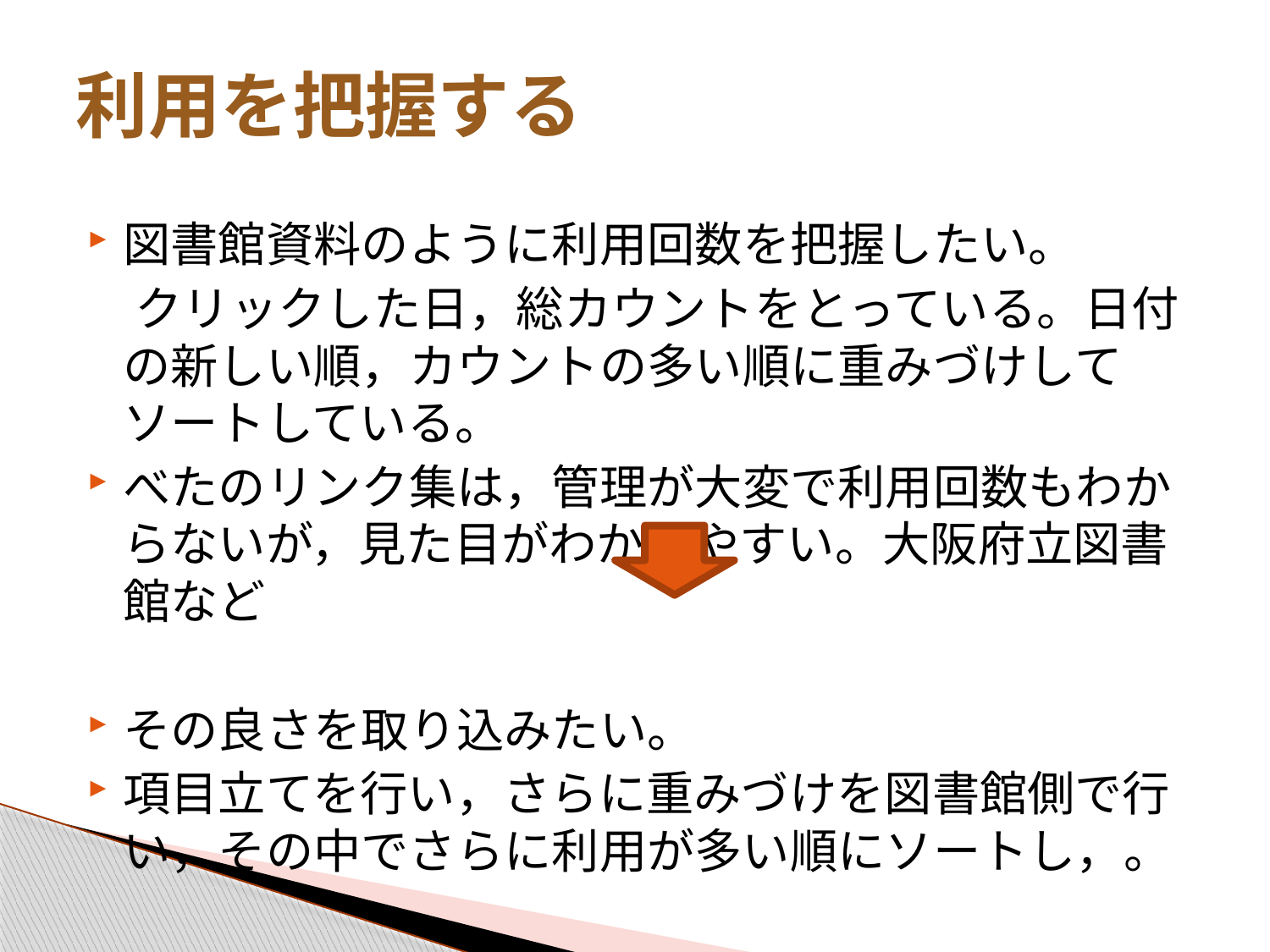

# 利用を把握する
図書館資料のように利用回数を把握したい。
　クリックした日，総カウントをとっている。日付の新しい順，カウントの多い順に重みづけしてソートしている。
べたのリンク集は，管理が大変で利用回数もわからないが，見た目がわかりやすい。大阪府立図書館など

その良さを取り込みたい。
項目立てを行い，さらに重みづけを図書館側で行い，その中でさらに利用が多い順にソートし，。